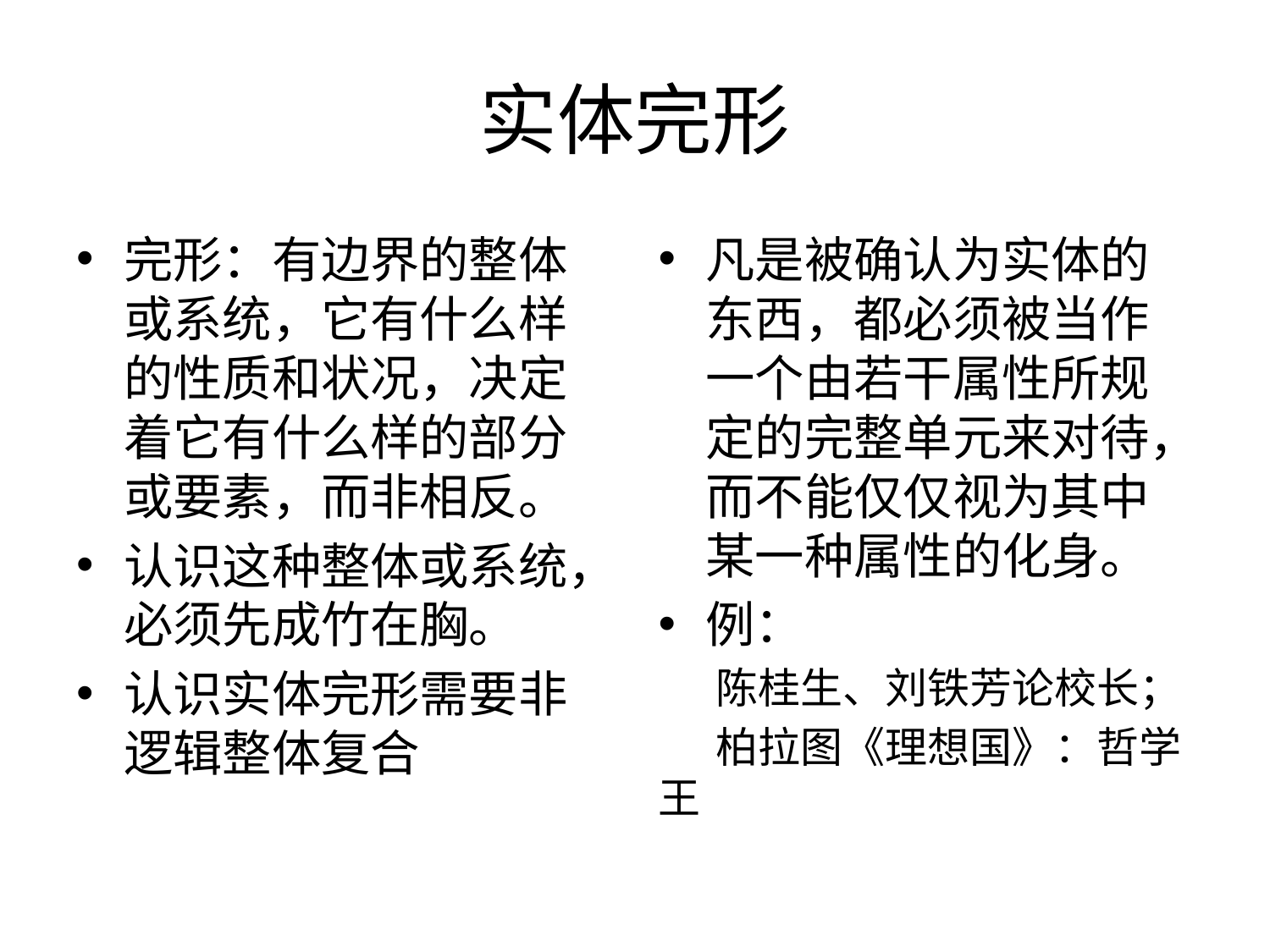

# 实体完形
完形：有边界的整体或系统，它有什么样的性质和状况，决定着它有什么样的部分或要素，而非相反。
认识这种整体或系统，必须先成竹在胸。
认识实体完形需要非逻辑整体复合
凡是被确认为实体的东西，都必须被当作一个由若干属性所规定的完整单元来对待，而不能仅仅视为其中某一种属性的化身。
例：
     陈桂生、刘铁芳论校长；
     柏拉图《理想国》：哲学王